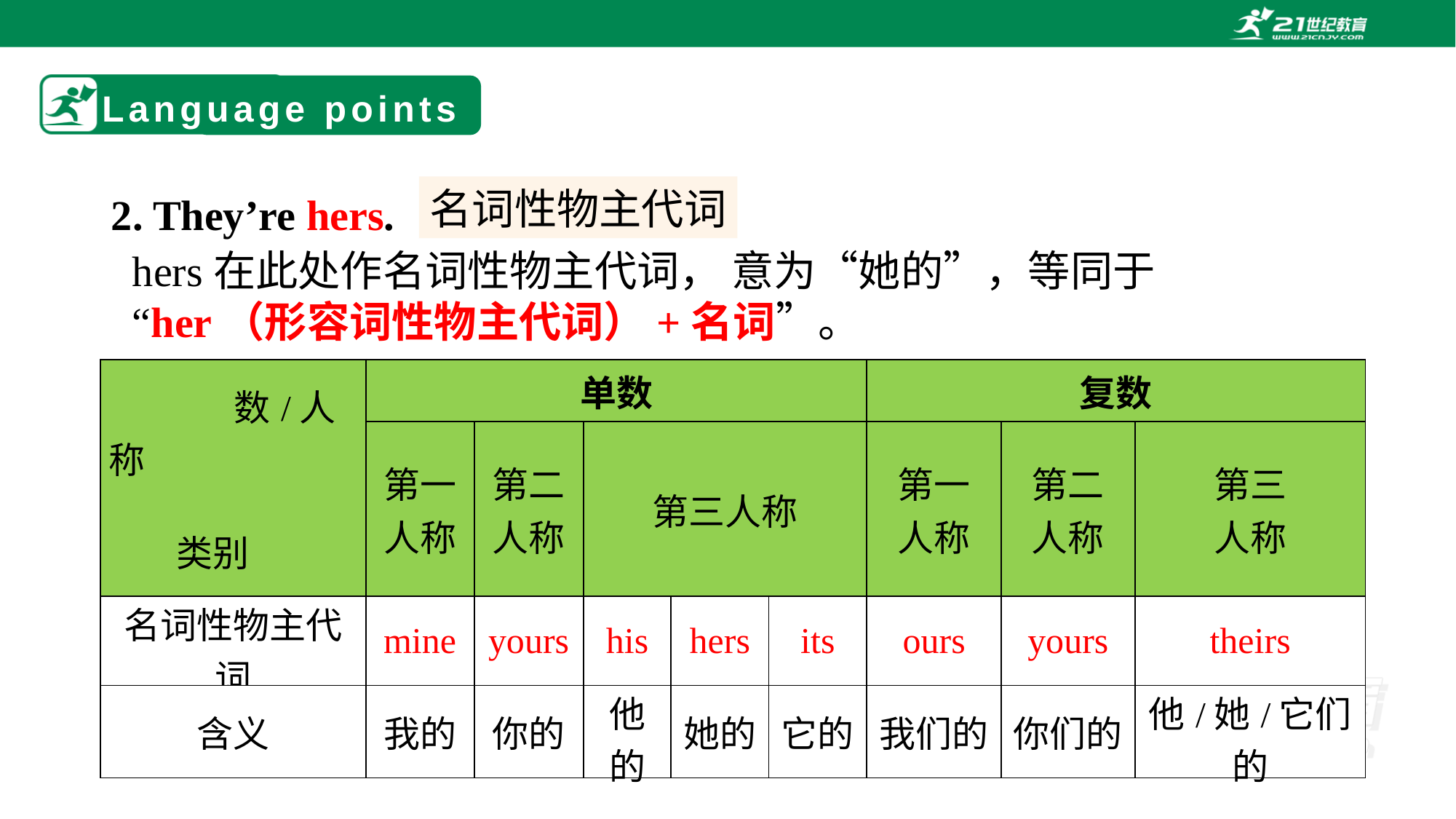

# Language points
名词性物主代词
2. They’re hers.
hers在此处作名词性物主代词， 意为“她的”，等同于
“her（形容词性物主代词）+名词”。
| 数/人称 类别 | 单数 |  |  |  |  | 复数 |  |  |
| --- | --- | --- | --- | --- | --- | --- | --- | --- |
|  | 第一 人称 | 第二 人称 | 第三人称 |  |  | 第一 人称 | 第二 人称 | 第三 人称 |
| 名词性物主代词 | mine | yours | his | hers | its | ours | yours | theirs |
| 含义 | 我的 | 你的 | 他的 | 她的 | 它的 | 我们的 | 你们的 | 他/她/它们的 |